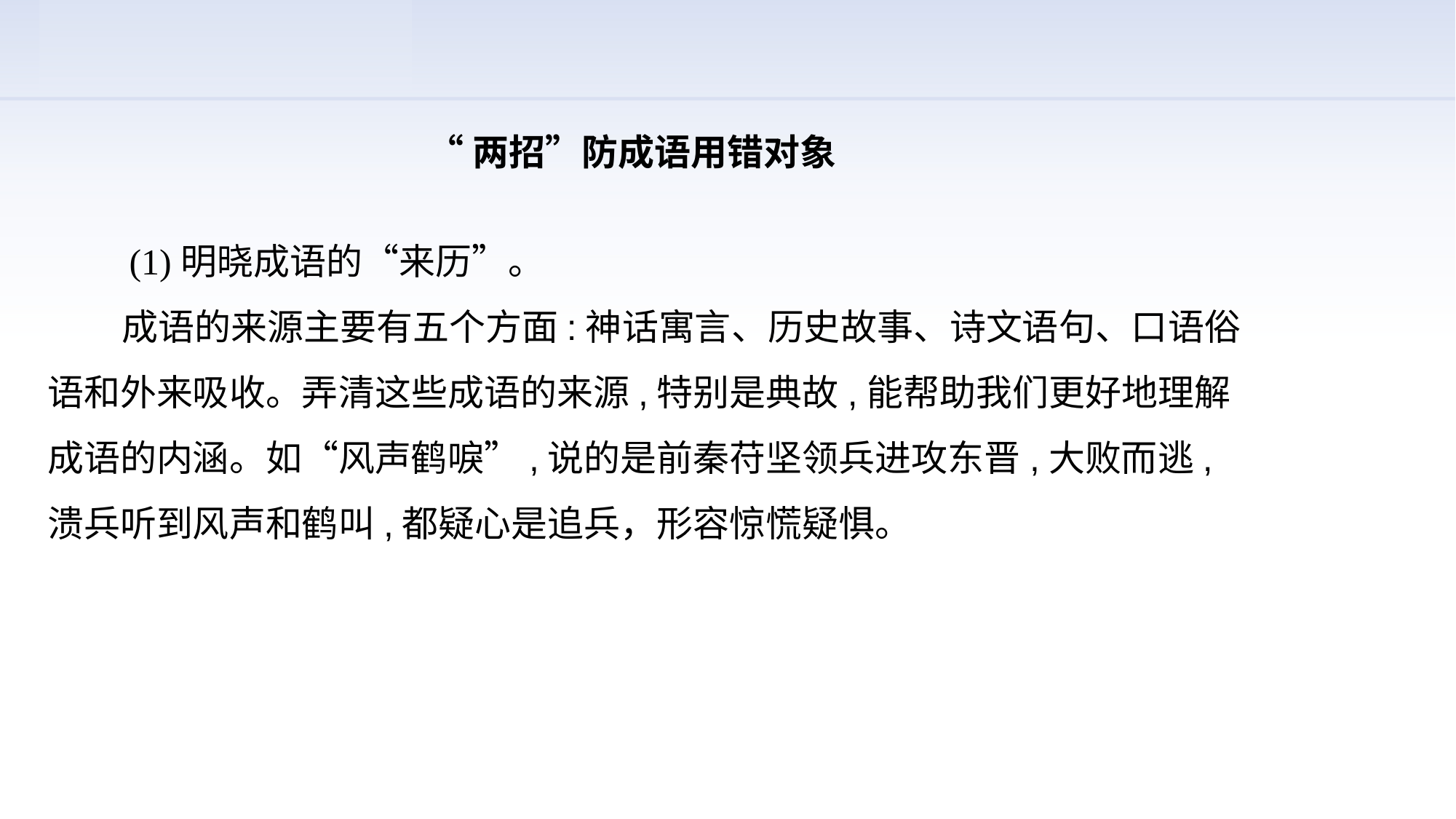

“两招”防成语用错对象

         (1)明晓成语的“来历”。
        成语的来源主要有五个方面:神话寓言、历史故事、诗文语句、口语俗语和外来吸收。弄清这些成语的来源,特别是典故,能帮助我们更好地理解成语的内涵。如“风声鹤唳”,说的是前秦苻坚领兵进攻东晋,大败而逃,溃兵听到风声和鹤叫,都疑心是追兵，形容惊慌疑惧。